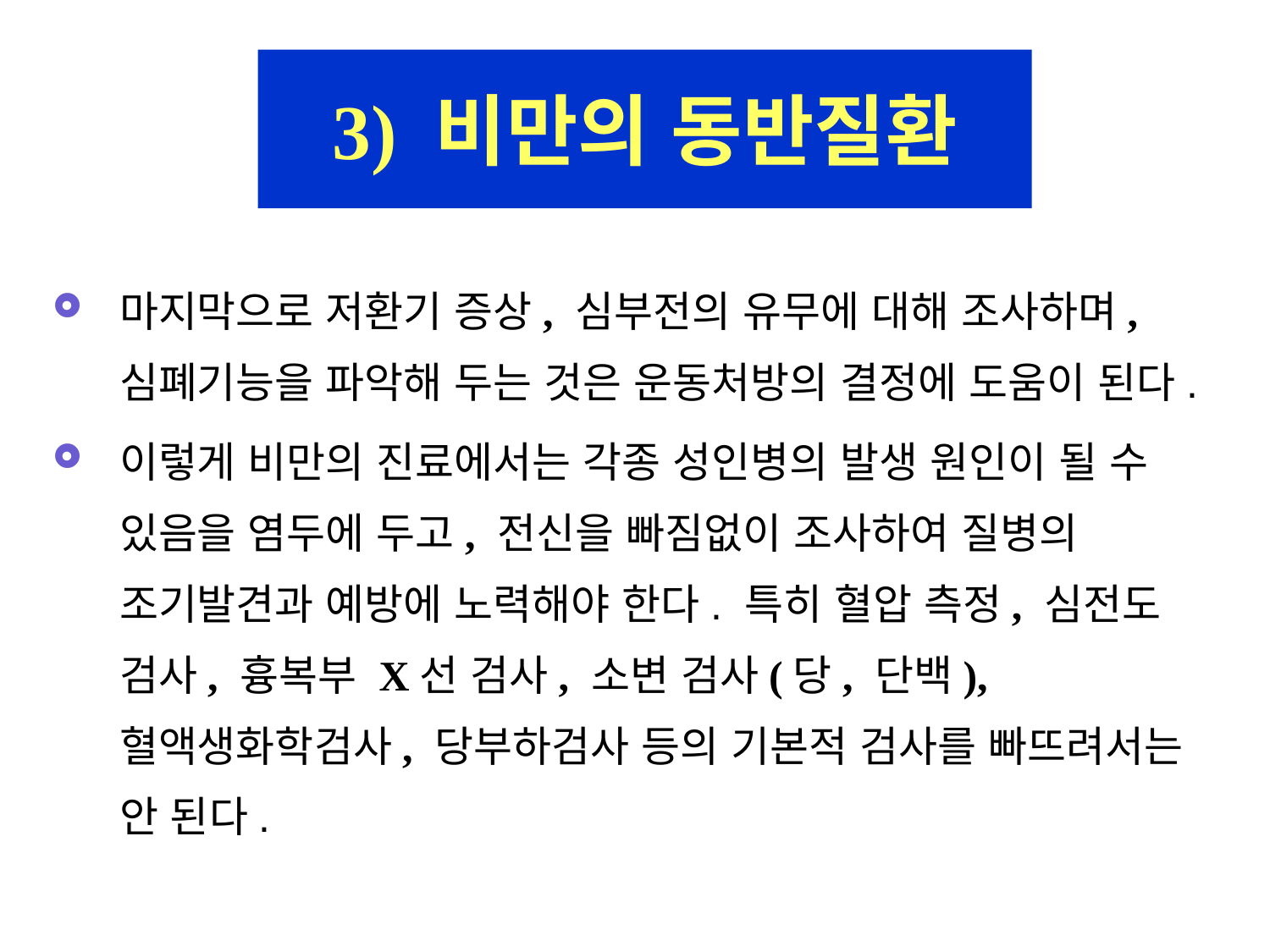

3) 비만의 동반질환
마지막으로 저환기 증상, 심부전의 유무에 대해 조사하며, 심폐기능을 파악해 두는 것은 운동처방의 결정에 도움이 된다.
이렇게 비만의 진료에서는 각종 성인병의 발생 원인이 될 수 있음을 염두에 두고, 전신을 빠짐없이 조사하여 질병의 조기발견과 예방에 노력해야 한다. 특히 혈압 측정, 심전도 검사, 흉복부 X선 검사, 소변 검사(당, 단백), 혈액생화학검사, 당부하검사 등의 기본적 검사를 빠뜨려서는 안 된다.